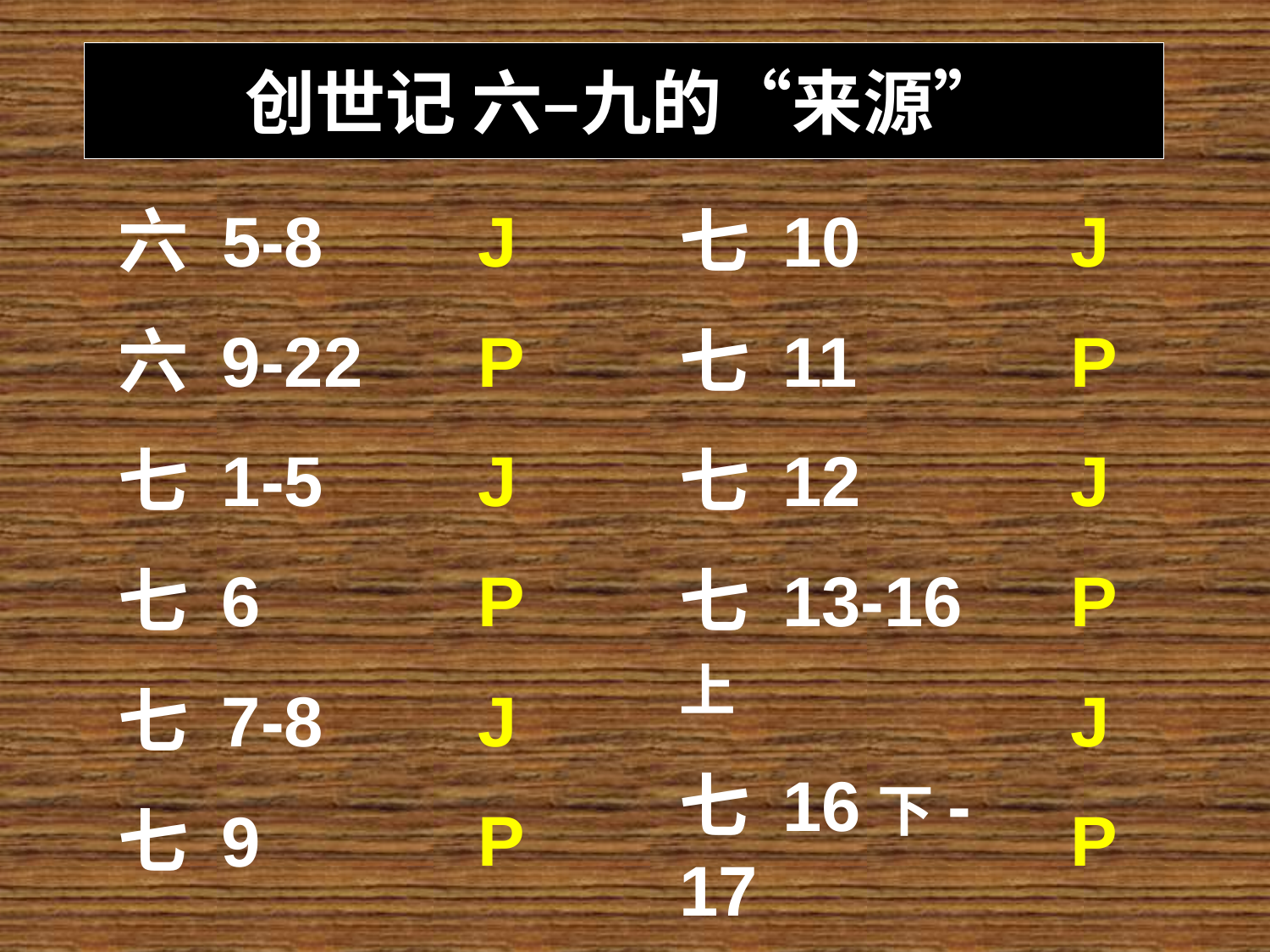

创世记 六–九的“来源”
六 5-8
六 9-22
七 1-5
七 6
七 7-8
七 9

J
P
J
P
J
P

七 10
七 11
七 12
七 13-16上
七 16下-17
七 18-21

J
P
J
P
J
P